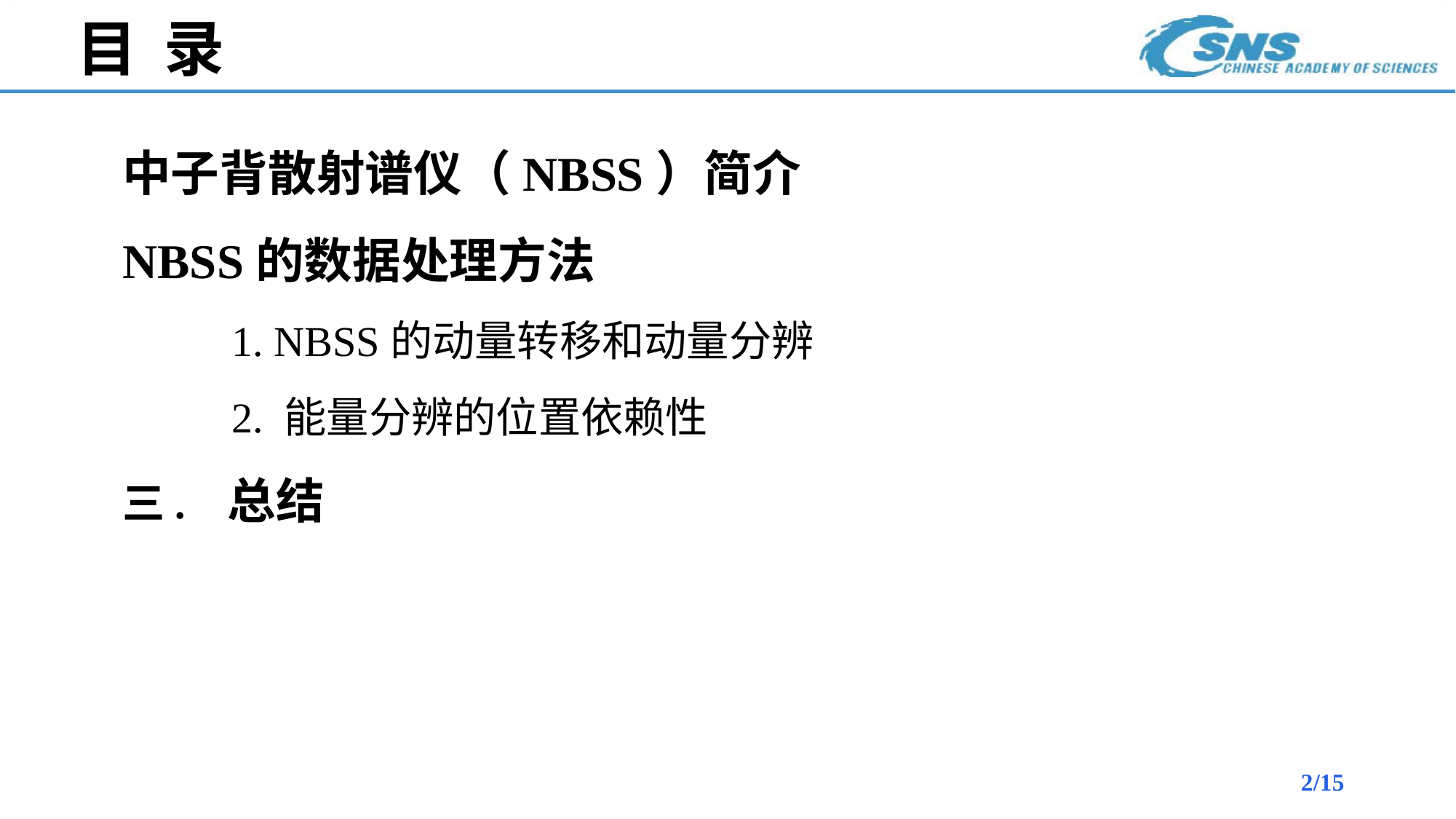

目  录
中子背散射谱仪（NBSS）简介
NBSS的数据处理方法
	1. NBSS的动量转移和动量分辨
	2. 能量分辨的位置依赖性
三.   总结

2/15